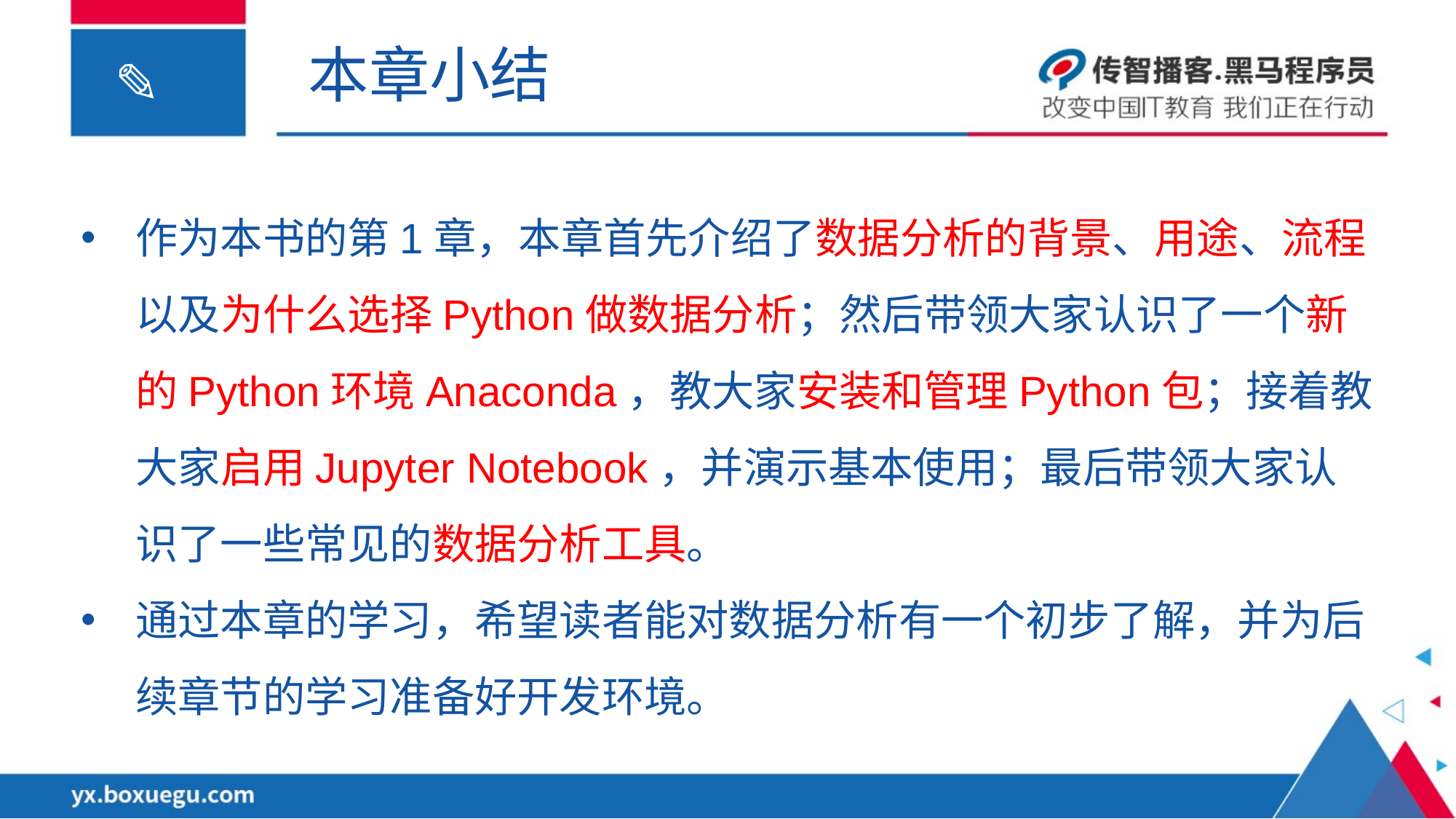

本章小结
作为本书的第1章，本章首先介绍了数据分析的背景、用途、流程以及为什么选择Python做数据分析；然后带领大家认识了一个新的Python环境Anaconda，教大家安装和管理Python包；接着教大家启用Jupyter Notebook，并演示基本使用；最后带领大家认识了一些常见的数据分析工具。
通过本章的学习，希望读者能对数据分析有一个初步了解，并为后续章节的学习准备好开发环境。